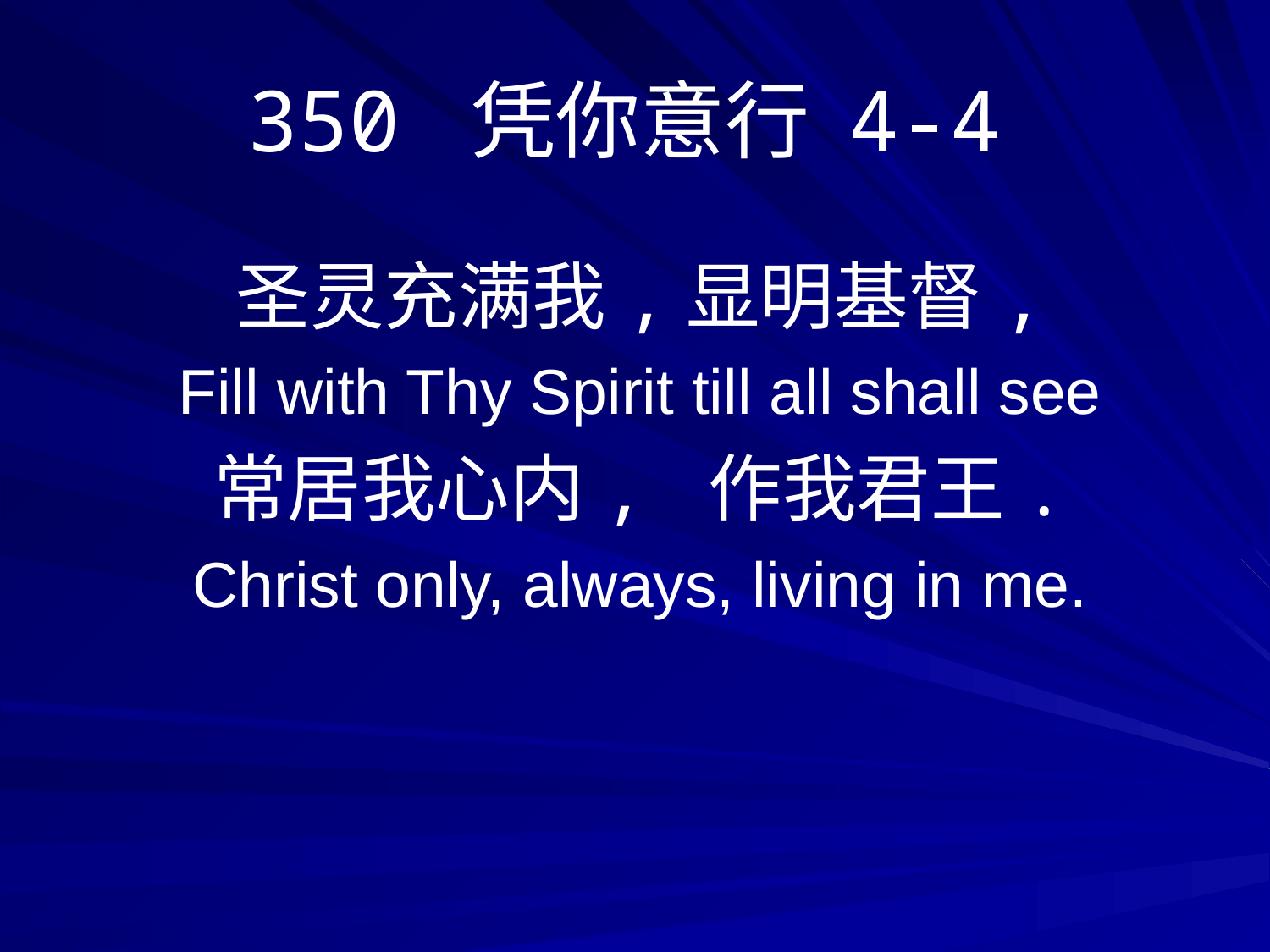

350 凭你意行 4-4
圣灵充满我,显明基督,
Fill with Thy Spirit till all shall see
常居我心内, 作我君王.
Christ only, always, living in me.